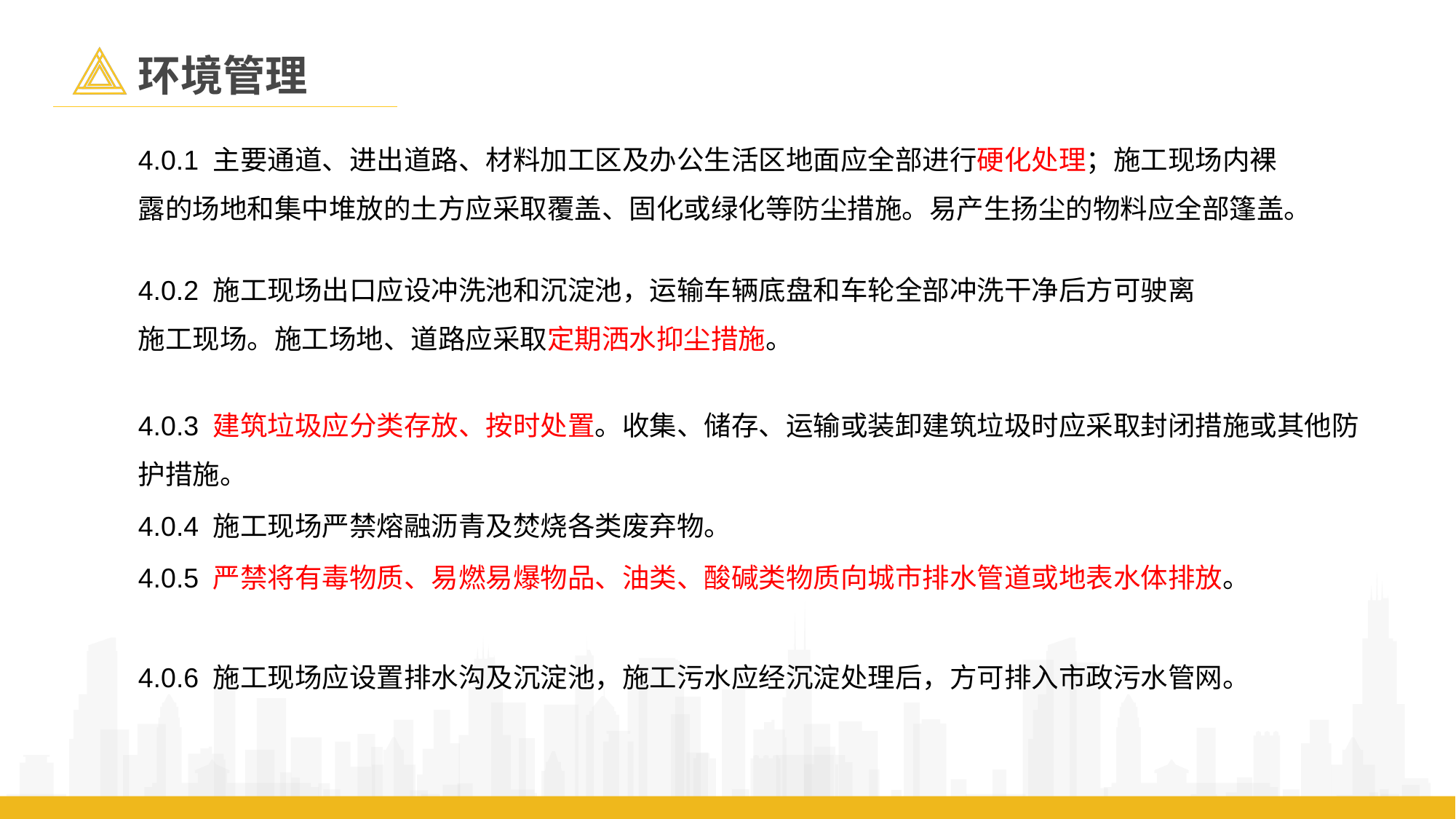

环境管理
4.0.1 主要通道、进出道路、材料加工区及办公生活区地面应全部进行硬化处理；施工现场内裸露的场地和集中堆放的土方应采取覆盖、固化或绿化等防尘措施。易产生扬尘的物料应全部篷盖。
4.0.2 施工现场出口应设冲洗池和沉淀池，运输车辆底盘和车轮全部冲洗干净后方可驶离施工现场。施工场地、道路应采取定期洒水抑尘措施。
4.0.3 建筑垃圾应分类存放、按时处置。收集、储存、运输或装卸建筑垃圾时应采取封闭措施或其他防护措施。
4.0.4 施工现场严禁熔融沥青及焚烧各类废弃物。
4.0.5 严禁将有毒物质、易燃易爆物品、油类、酸碱类物质向城市排水管道或地表水体排放。
4.0.6 施工现场应设置排水沟及沉淀池，施工污水应经沉淀处理后，方可排入市政污水管网。